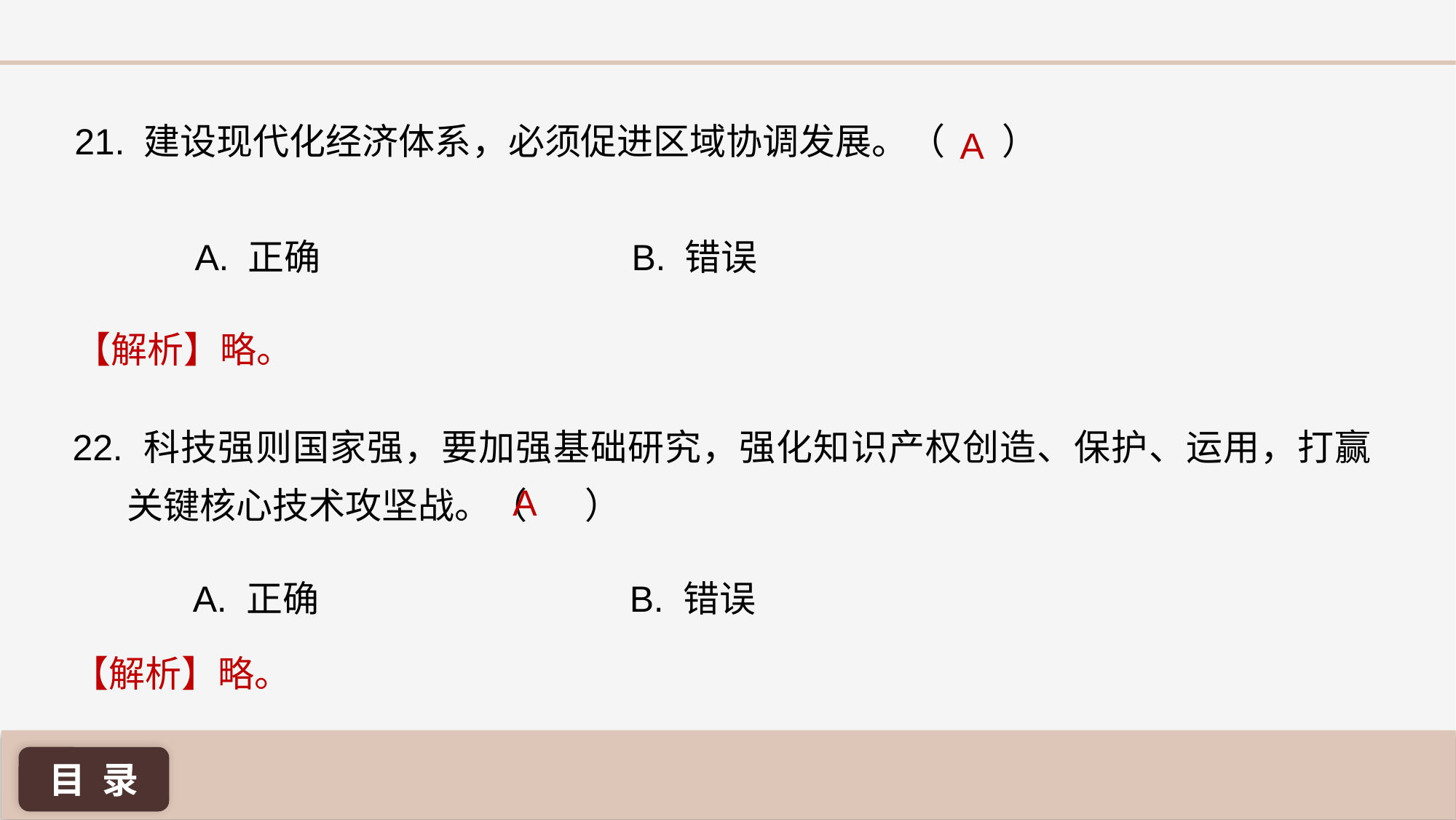

21. 建设现代化经济体系，必须促进区域协调发展。（       ）
A
A. 正确 			B. 错误
【解析】略。
22. 科技强则国家强，要加强基础研究，强化知识产权创造、保护、运用，打赢关键核心技术攻坚战。（       ）
A
A. 正确 			B. 错误
【解析】略。